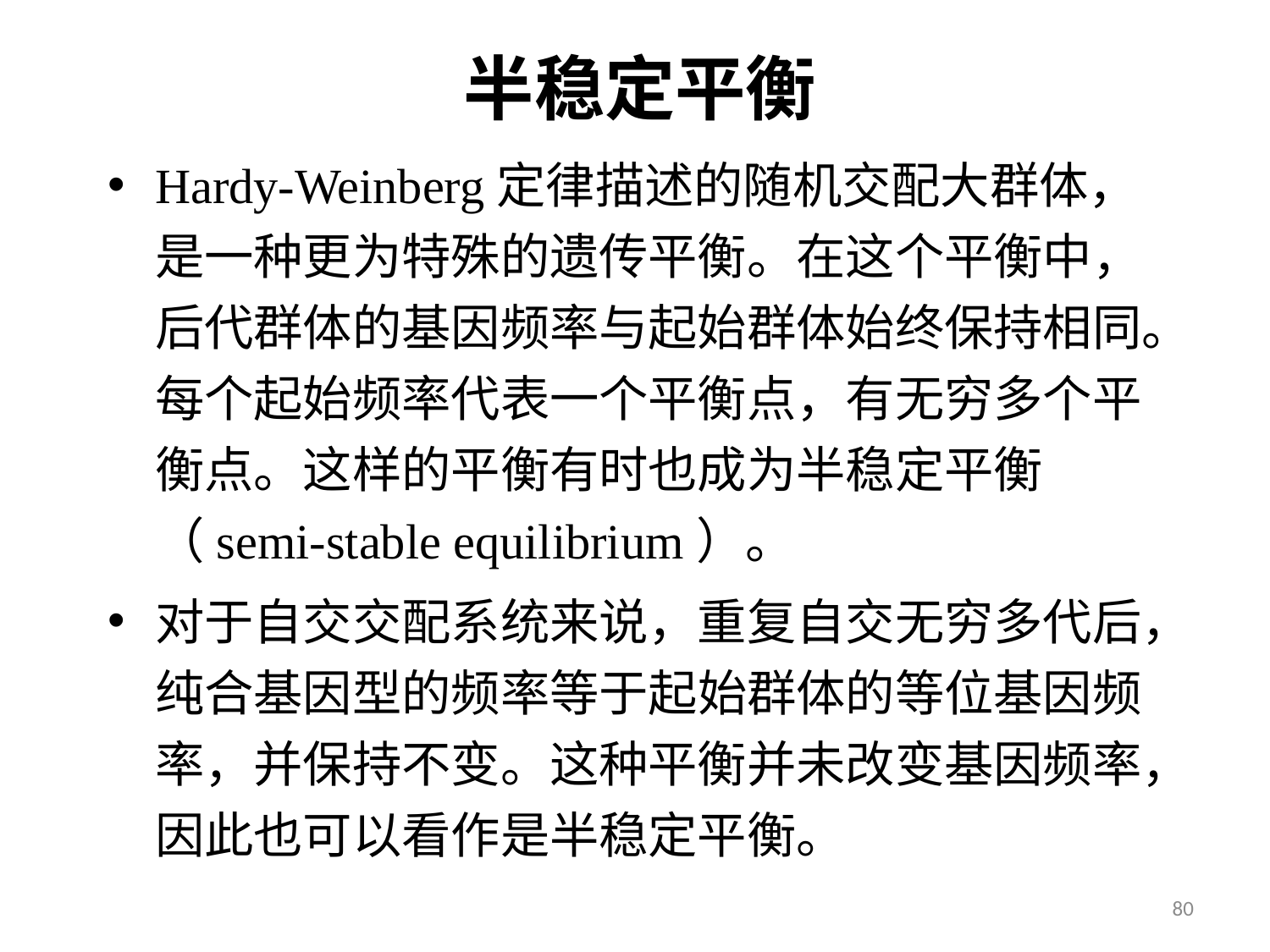

# 半稳定平衡
Hardy-Weinberg定律描述的随机交配大群体，是一种更为特殊的遗传平衡。在这个平衡中，后代群体的基因频率与起始群体始终保持相同。每个起始频率代表一个平衡点，有无穷多个平衡点。这样的平衡有时也成为半稳定平衡（semi-stable equilibrium）。
对于自交交配系统来说，重复自交无穷多代后，纯合基因型的频率等于起始群体的等位基因频率，并保持不变。这种平衡并未改变基因频率，因此也可以看作是半稳定平衡。
80